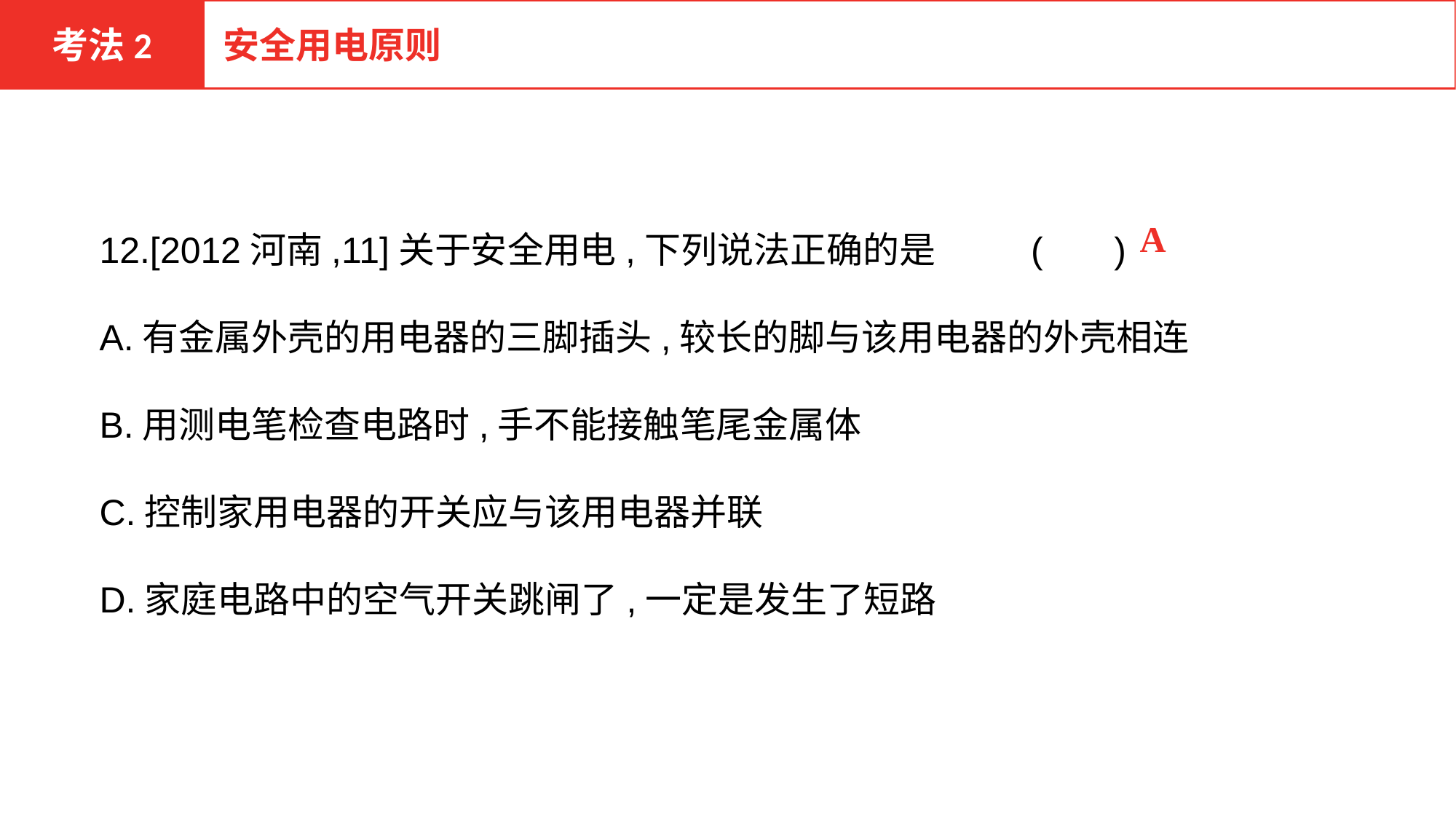

考法2
安全用电原则
12.[2012河南,11]关于安全用电,下列说法正确的是	      (       )
A.有金属外壳的用电器的三脚插头,较长的脚与该用电器的外壳相连
B.用测电笔检查电路时,手不能接触笔尾金属体
C.控制家用电器的开关应与该用电器并联
D.家庭电路中的空气开关跳闸了,一定是发生了短路
 A